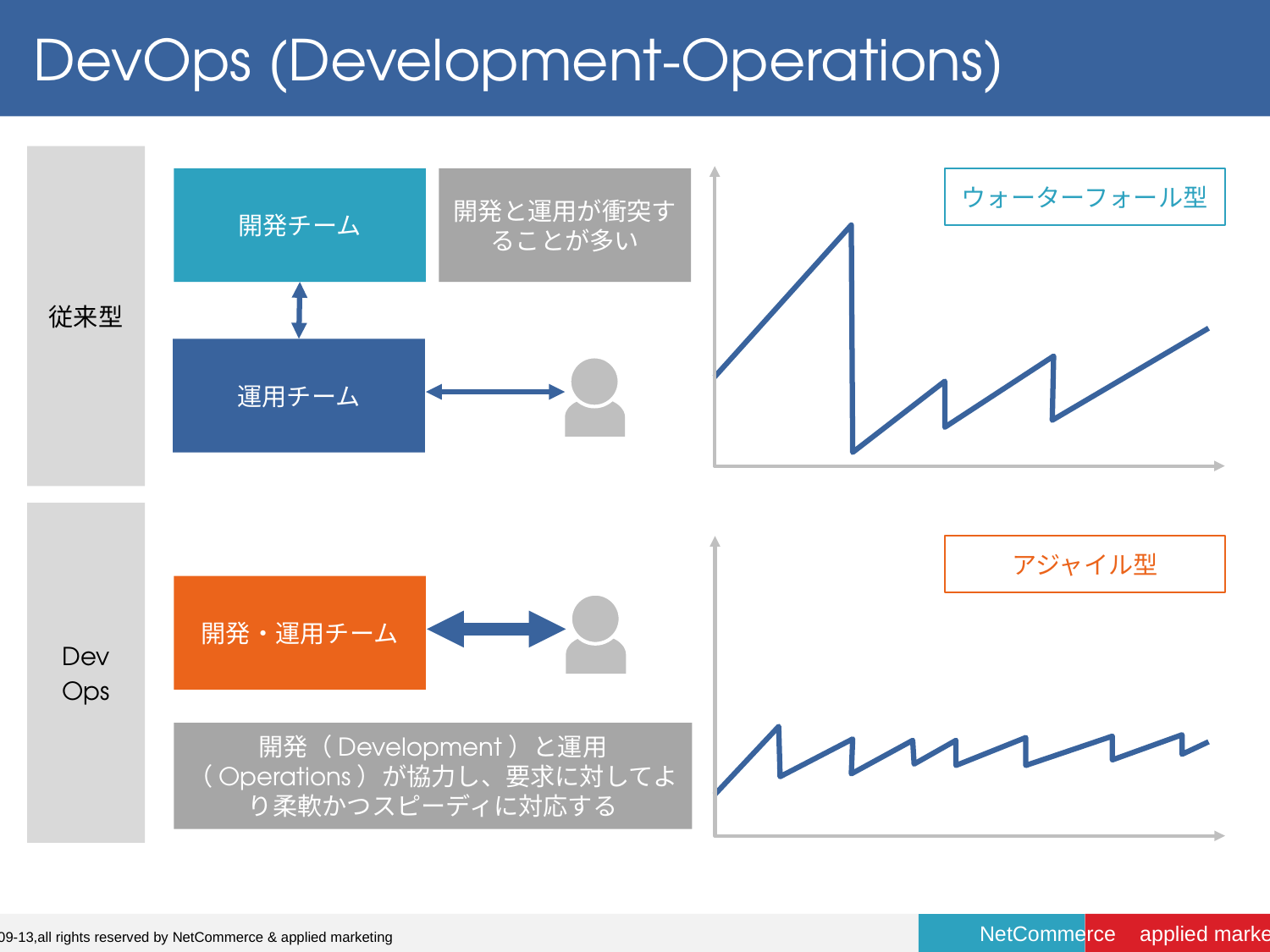

# DevOps (Development-Operations)
従来型
開発チーム
開発と運用が衝突することが多い
ウォーターフォール型

運用チーム

Dev
Ops
アジャイル型
開発・運用チーム

開発（Development）と運用（Operations）が協力し、要求に対してより柔軟かつスピーディに対応する